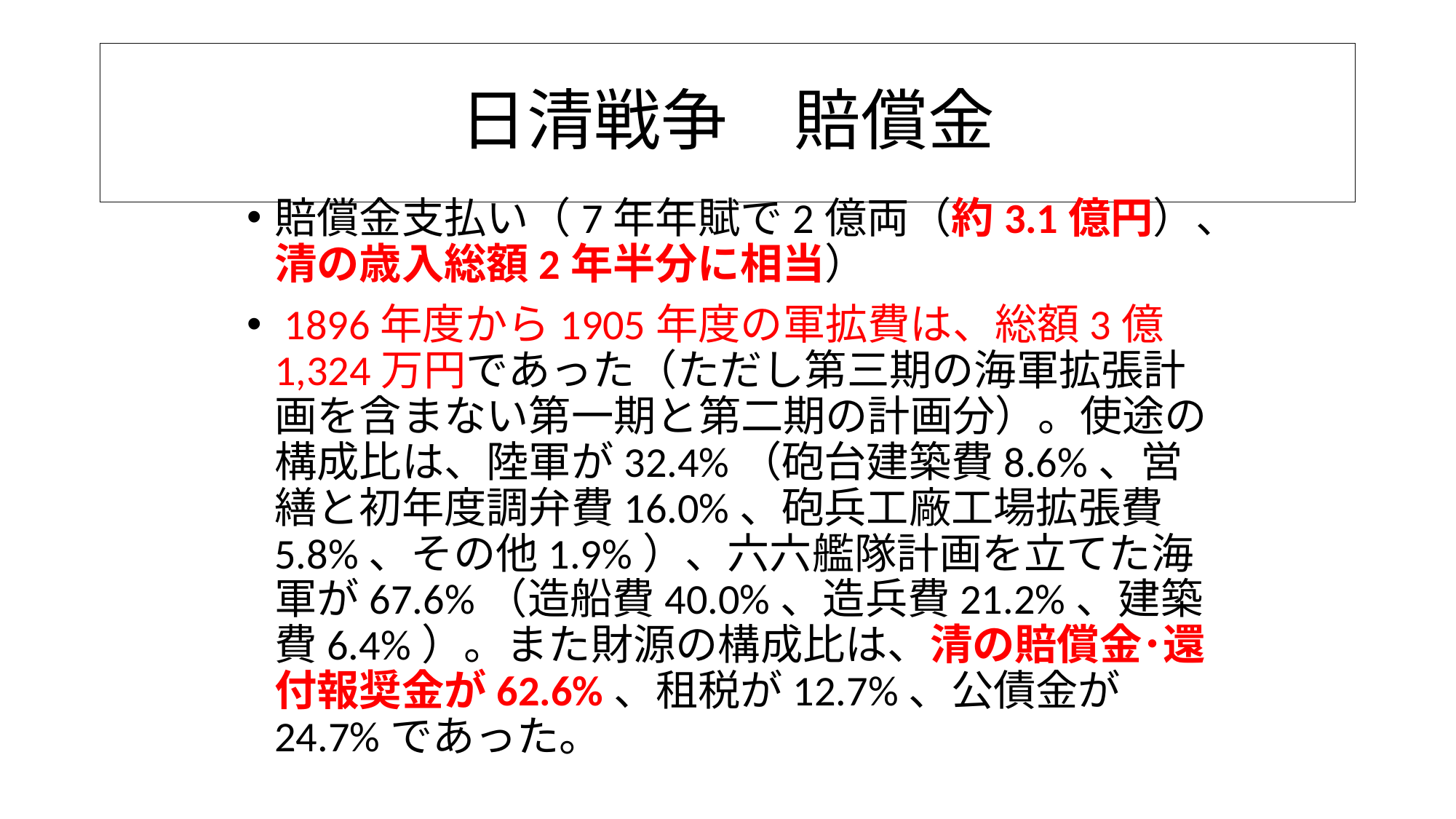

# 日清戦争　賠償金
賠償金支払い（7年年賦で2億両（約3.1億円）、清の歳入総額2年半分に相当）
 1896年度から1905年度の軍拡費は、総額3億1,324万円であった（ただし第三期の海軍拡張計画を含まない第一期と第二期の計画分）。使途の構成比は、陸軍が32.4%（砲台建築費8.6%、営繕と初年度調弁費16.0%、砲兵工廠工場拡張費5.8%、その他1.9%）、六六艦隊計画を立てた海軍が67.6%（造船費40.0%、造兵費21.2%、建築費6.4%）。また財源の構成比は、清の賠償金･還付報奨金が62.6%、租税が12.7%、公債金が24.7%であった。